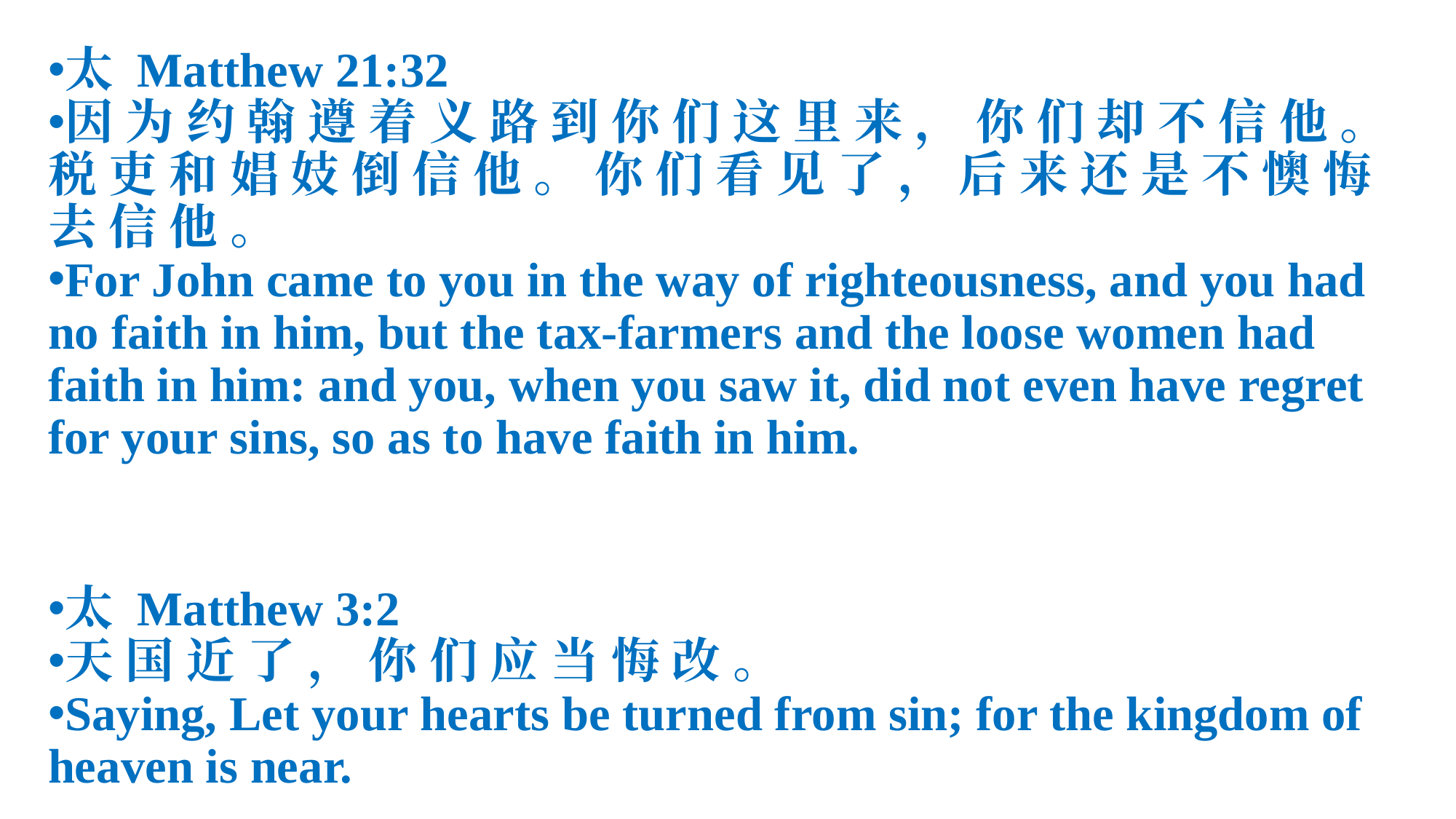

太 Matthew 21:32
因 为 约 翰 遵 着 义 路 到 你 们 这 里 来 ， 你 们 却 不 信 他 。 税 吏 和 娼 妓 倒 信 他 。 你 们 看 见 了 ， 后 来 还 是 不 懊 悔 去 信 他 。
For John came to you in the way of righteousness, and you had no faith in him, but the tax-farmers and the loose women had faith in him: and you, when you saw it, did not even have regret for your sins, so as to have faith in him.

太 Matthew 3:2
天 国 近 了 ， 你 们 应 当 悔 改 。
Saying, Let your hearts be turned from sin; for the kingdom of heaven is near.